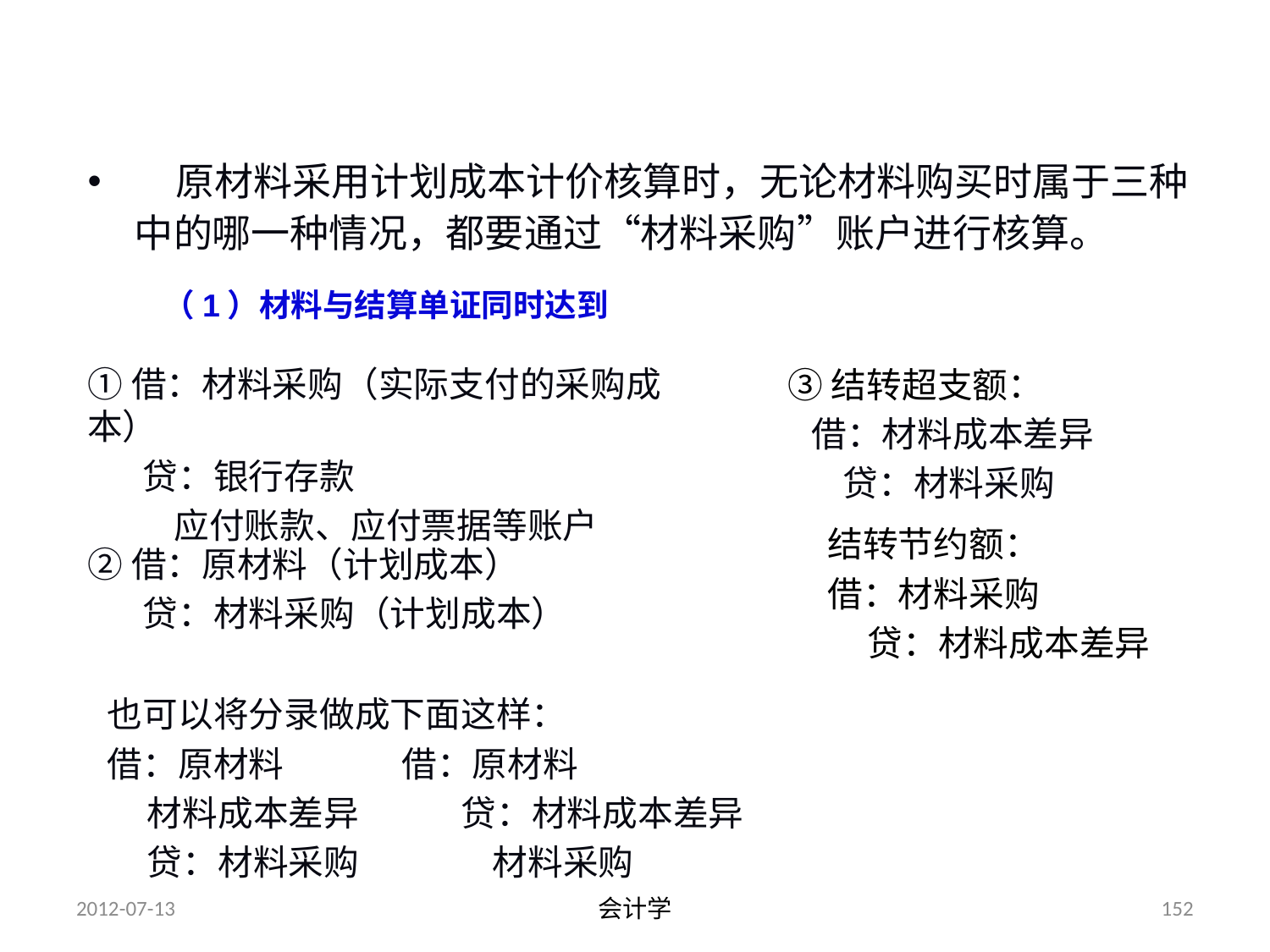

# 1.材料收入的总分类核算
    原材料采用计划成本计价核算时，无论材料购买时属于三种中的哪一种情况，都要通过“材料采购”账户进行核算。
（1）材料与结算单证同时达到
①借：材料采购（实际支付的采购成本）
      贷：银行存款
          应付账款、应付票据等账户
③结转超支额：
  借：材料成本差异
      贷：材料采购
结转节约额：
借：材料采购
    贷：材料成本差异
②借：原材料（计划成本）
      贷：材料采购（计划成本）
也可以将分录做成下面这样：
借：原材料               借：原材料
    材料成本差异             贷：材料成本差异
    贷：材料采购                 材料采购
2012-07-13
会计学
152